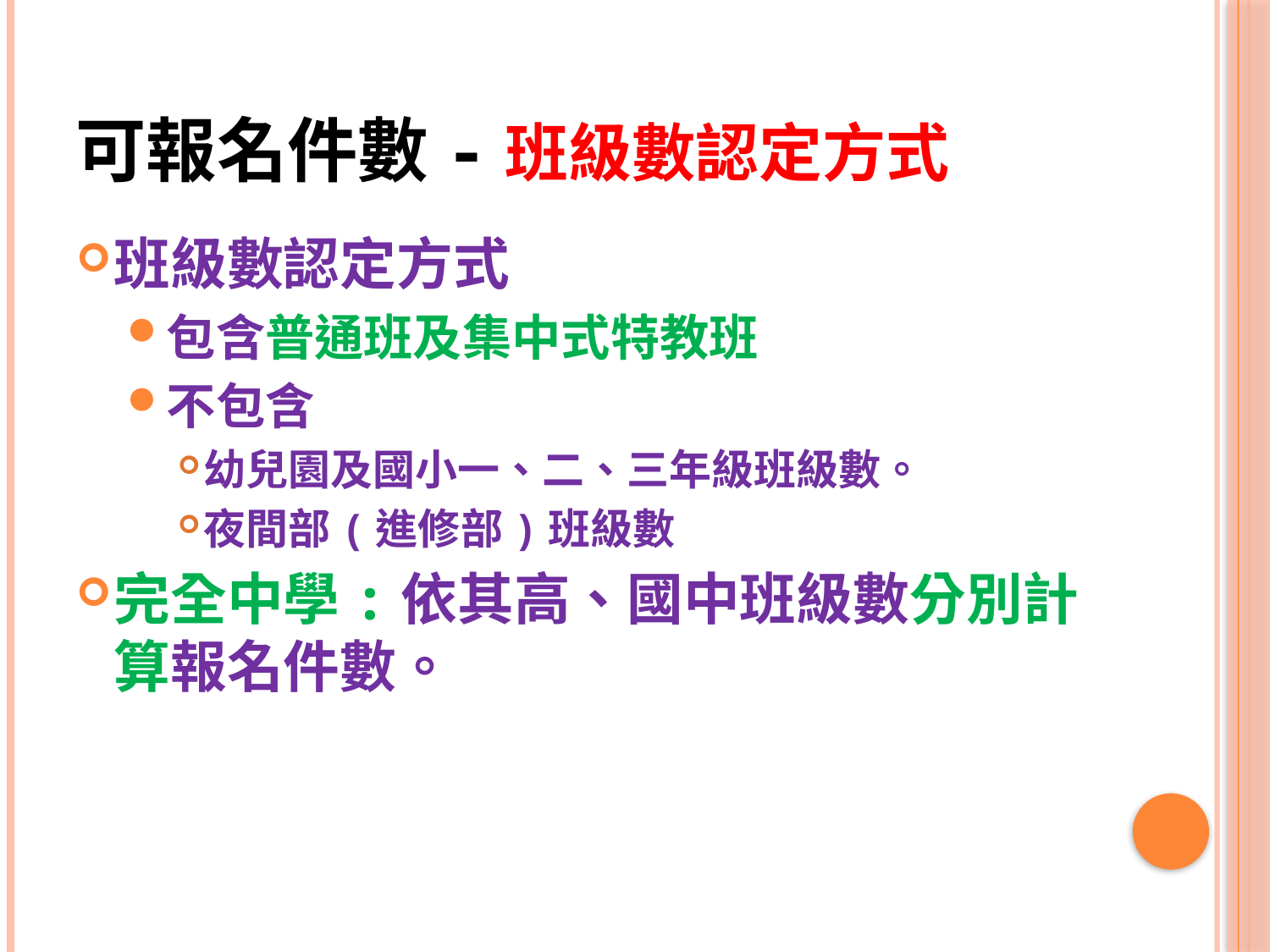

# 可報名件數-班級數認定方式
班級數認定方式
包含普通班及集中式特教班
不包含
幼兒園及國小一、二、三年級班級數。
夜間部(進修部)班級數
完全中學:依其高、國中班級數分別計算報名件數。